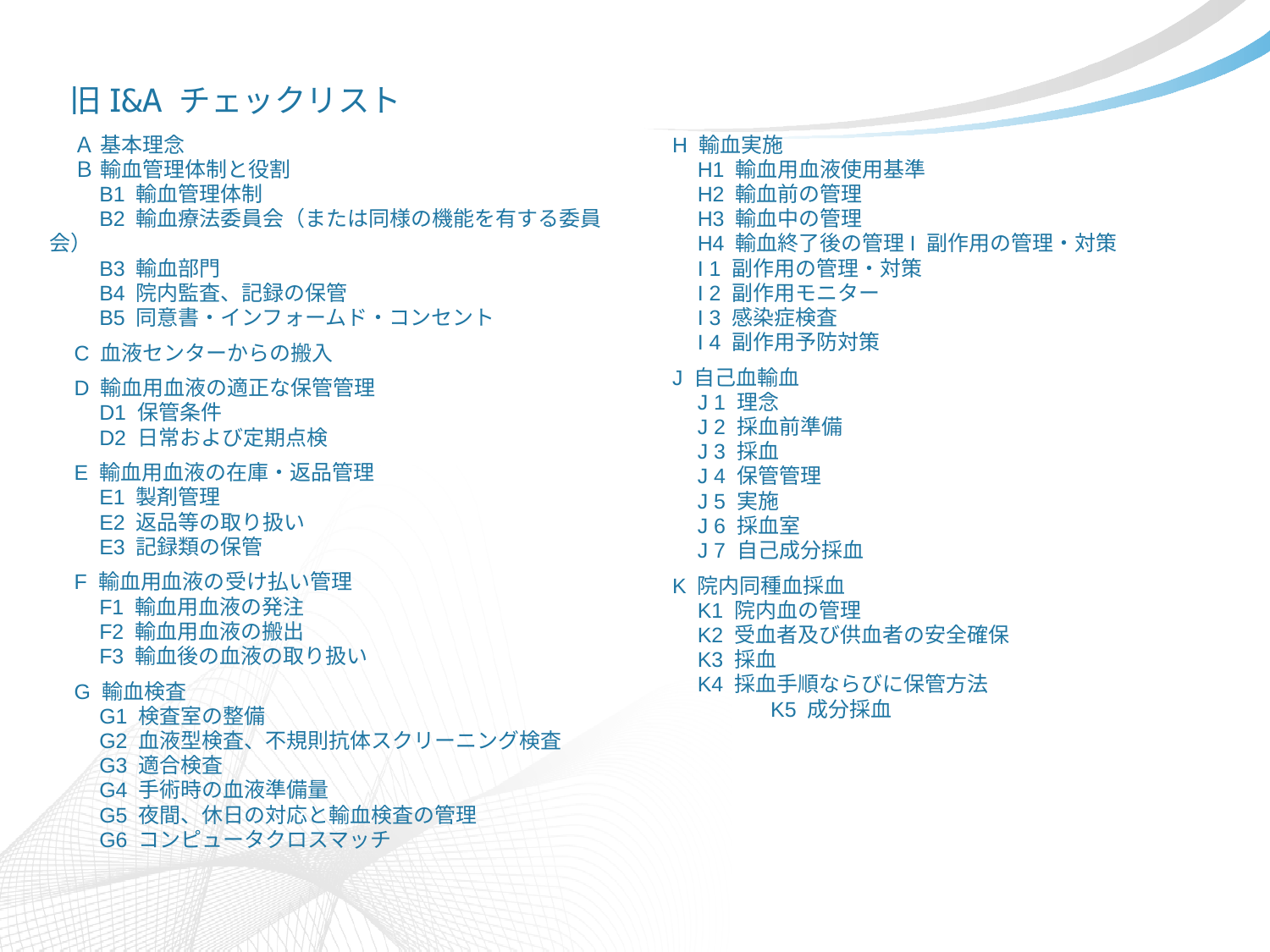

旧I&A チェックリスト
Ａ 基本理念
Ｂ 輸血管理体制と役割
B1 輸血管理体制
B2 輸血療法委員会（または同様の機能を有する委員会）
B3 輸血部門
B4 院内監査、記録の保管
B5 同意書・インフォームド・コンセント
C 血液センターからの搬入
D 輸血用血液の適正な保管管理
D1 保管条件
D2 日常および定期点検
E 輸血用血液の在庫・返品管理
E1 製剤管理
E2 返品等の取り扱い
E3 記録類の保管
F 輸血用血液の受け払い管理
F1 輸血用血液の発注
F2 輸血用血液の搬出
F3 輸血後の血液の取り扱い
G 輸血検査
G1 検査室の整備
G2 血液型検査、不規則抗体スクリーニング検査
G3 適合検査
G4 手術時の血液準備量
G5 夜間、休日の対応と輸血検査の管理
G6 コンピュータクロスマッチ

H 輸血実施
H1 輸血用血液使用基準
H2 輸血前の管理
H3 輸血中の管理
H4 輸血終了後の管理I 副作用の管理・対策
I 1 副作用の管理・対策
I 2 副作用モニター
I 3 感染症検査
I 4 副作用予防対策
J 自己血輸血
J 1 理念
J 2 採血前準備
J 3 採血
J 4 保管管理
J 5 実施
J 6 採血室
J 7 自己成分採血
K 院内同種血採血
K1 院内血の管理
K2 受血者及び供血者の安全確保
K3 採血
K4 採血手順ならびに保管方法
　　　 K5 成分採血